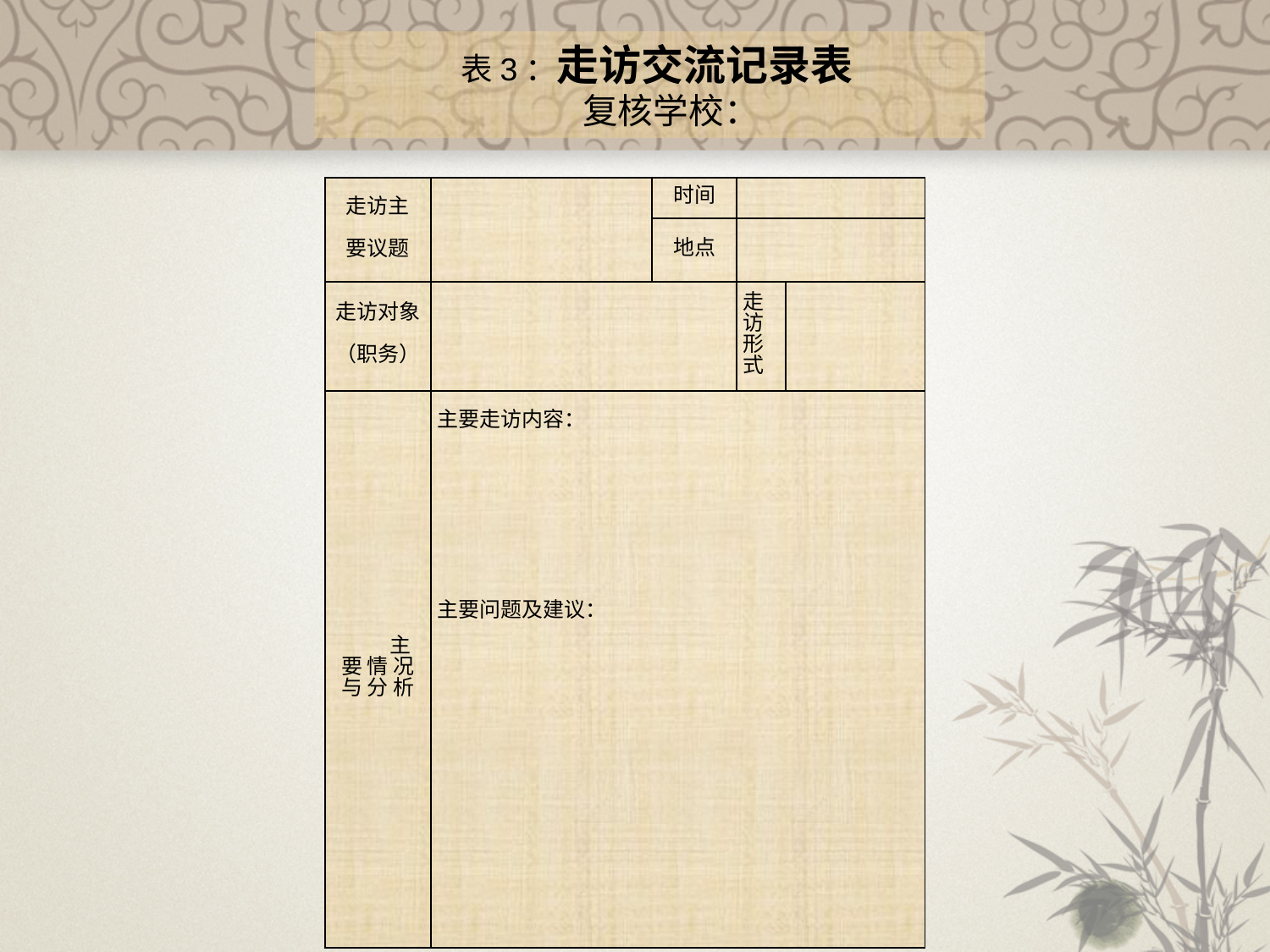

表3：走访交流记录表
复核学校：
| 走访主 要议题 |  | 时间 |  |  |
| --- | --- | --- | --- | --- |
|  |  | 地点 |  |  |
| 走访对象 （职务） |  |  | 走 访形式 |  |
| 主 要 情 况 与 分 析 | 主要走访内容：                 主要问题及建议： |  |  |  |